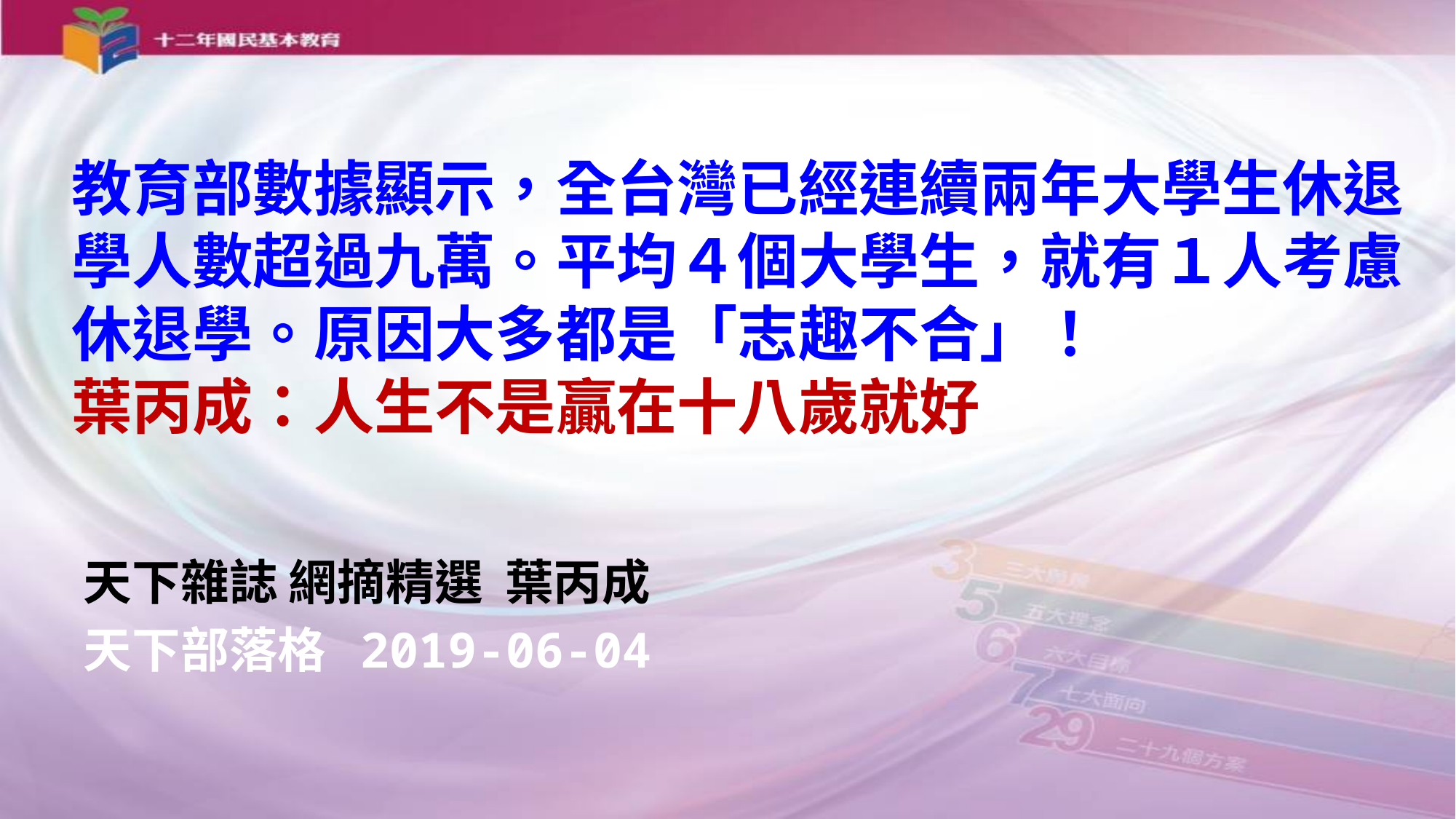

# 教育部數據顯示，全台灣已經連續兩年大學生休退學人數超過九萬。平均４個大學生，就有１人考慮休退學。原因大多都是「志趣不合」！ 葉丙成：人生不是贏在十八歲就好
天下雜誌 網摘精選  葉丙成
天下部落格  2019-06-04